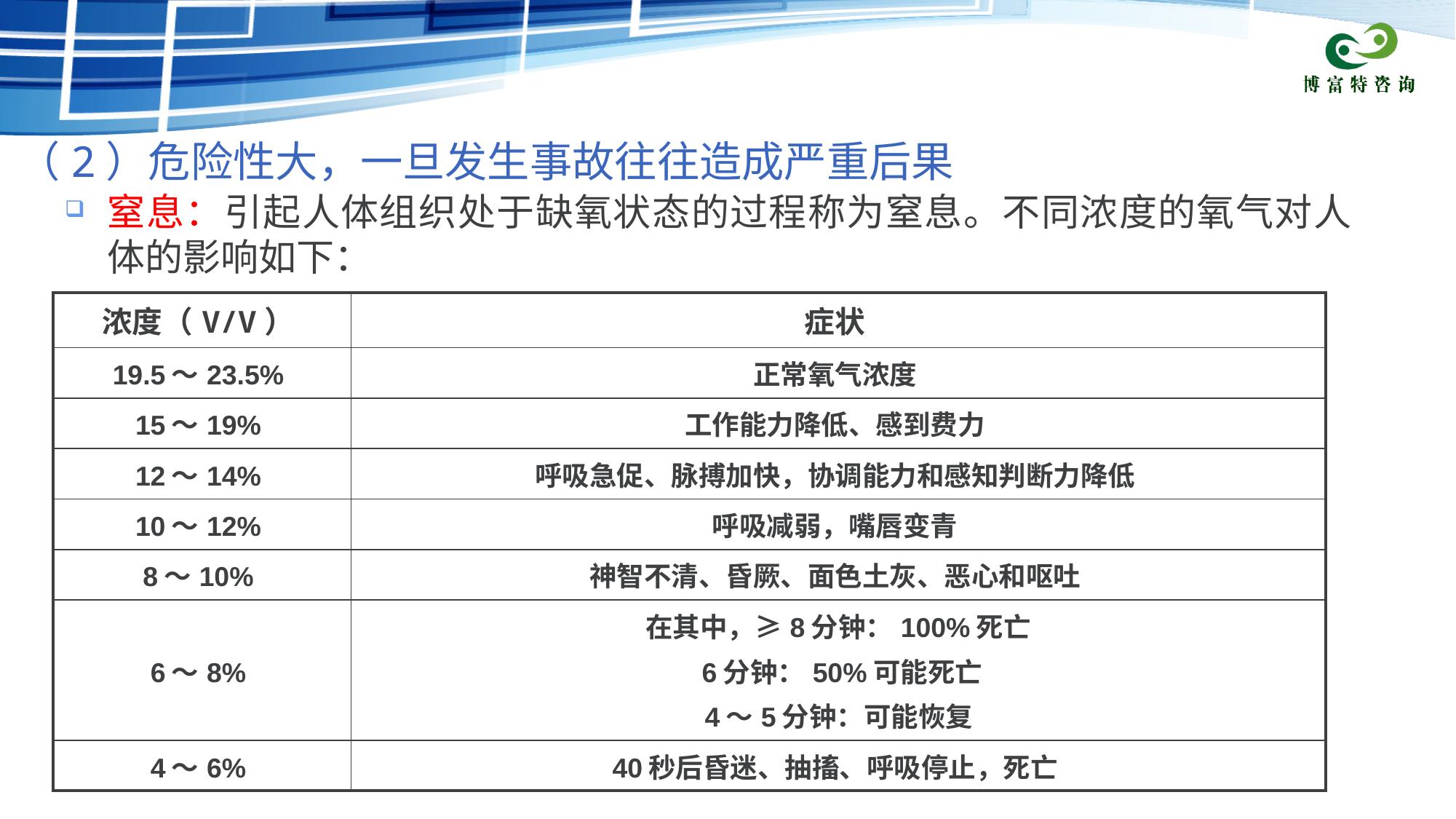

（2）危险性大，一旦发生事故往往造成严重后果
窒息：引起人体组织处于缺氧状态的过程称为窒息。不同浓度的氧气对人体的影响如下：

| 浓度（V/V） | 症状 |
| --- | --- |
| 19.5～23.5% | 正常氧气浓度 |
| 15～19% | 工作能力降低、感到费力 |
| 12～14% | 呼吸急促、脉搏加快，协调能力和感知判断力降低 |
| 10～12% | 呼吸减弱，嘴唇变青 |
| 8～10% | 神智不清、昏厥、面色土灰、恶心和呕吐 |
| 6～8% | 在其中，≥8分钟：100%死亡 6分钟：50%可能死亡 4～5分钟：可能恢复 |
| 4～6% | 40秒后昏迷、抽搐、呼吸停止，死亡 |